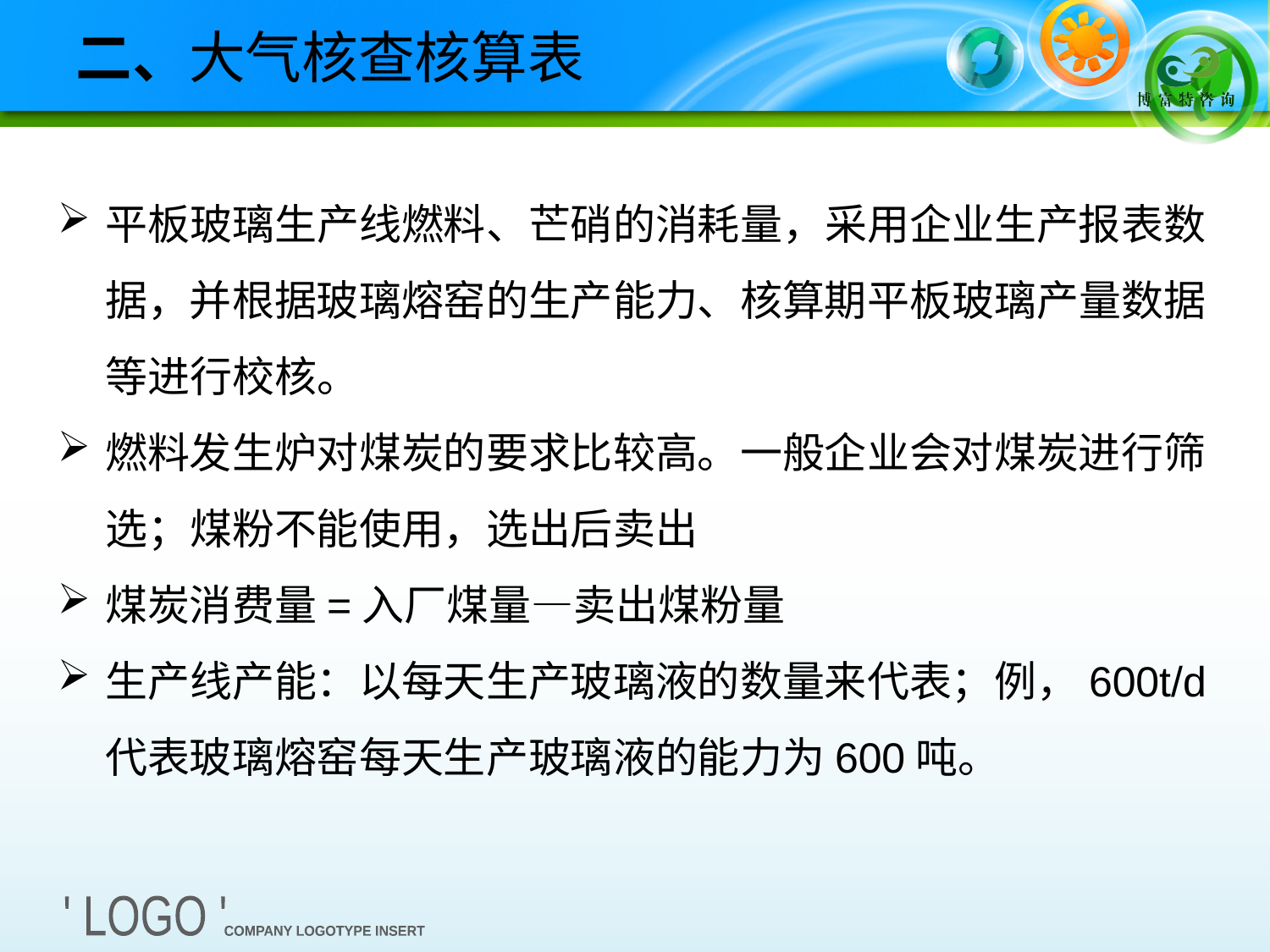

二、大气核查核算表
平板玻璃生产线燃料、芒硝的消耗量，采用企业生产报表数据，并根据玻璃熔窑的生产能力、核算期平板玻璃产量数据等进行校核。
燃料发生炉对煤炭的要求比较高。一般企业会对煤炭进行筛选；煤粉不能使用，选出后卖出
煤炭消费量=入厂煤量—卖出煤粉量
生产线产能：以每天生产玻璃液的数量来代表；例，600t/d代表玻璃熔窑每天生产玻璃液的能力为600吨。